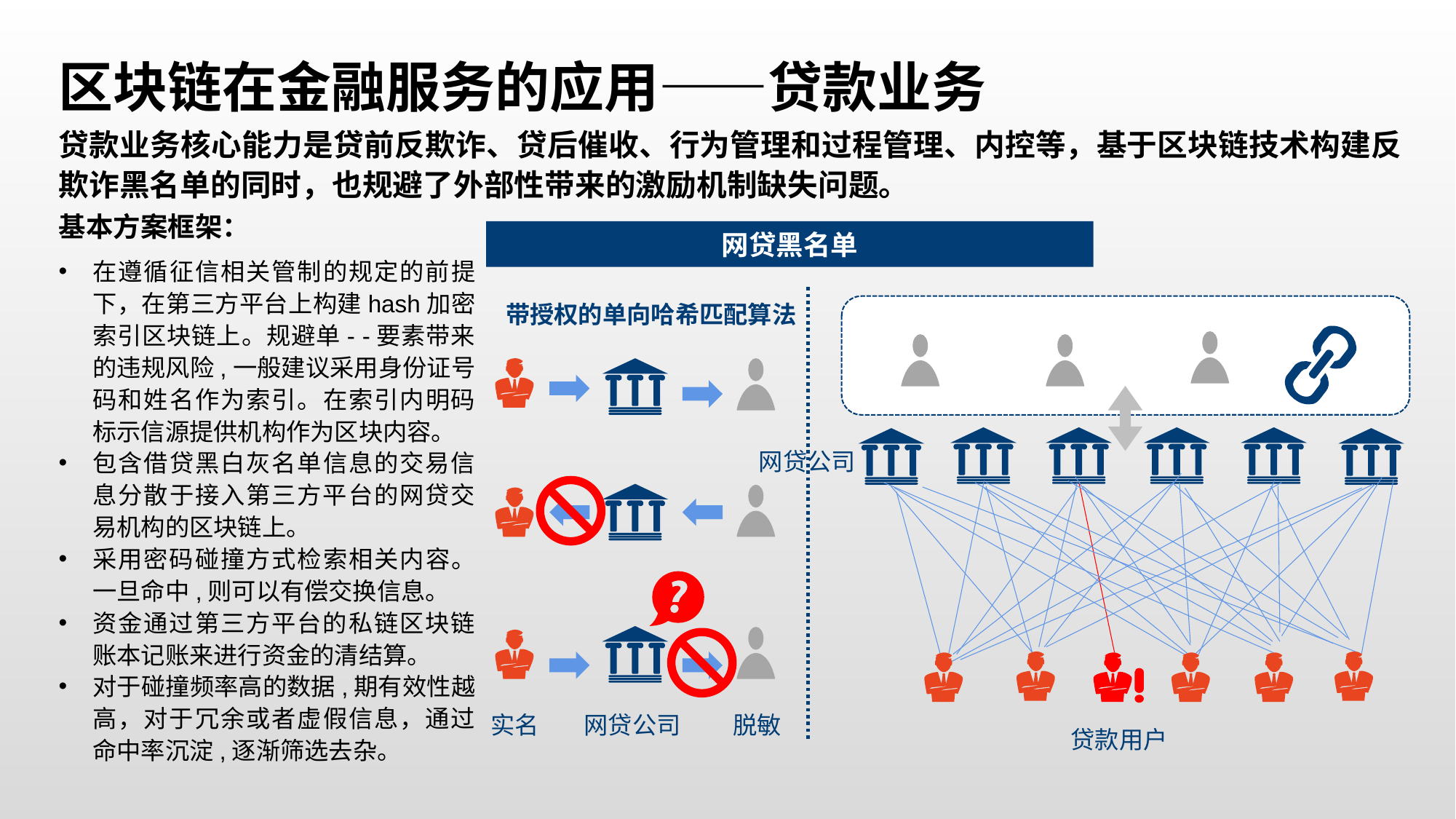

区块链在金融服务的应用——贷款业务
贷款业务核心能力是贷前反欺诈、贷后催收、行为管理和过程管理、内控等，基于区块链技术构建反欺诈黑名单的同时，也规避了外部性带来的激励机制缺失问题。
基本方案框架：
网贷黑名单
在遵循征信相关管制的规定的前提下，在第三方平台上构建hash加密索引区块链上。规避单- -要素带来的违规风险,一般建议采用身份证号码和姓名作为索引。在索引内明码标示信源提供机构作为区块内容。
包含借贷黑白灰名单信息的交易信息分散于接入第三方平台的网贷交易机构的区块链上。
采用密码碰撞方式检索相关内容。一旦命中,则可以有偿交换信息。
资金通过第三方平台的私链区块链账本记账来进行资金的清结算。
对于碰撞频率高的数据,期有效性越高，对于冗余或者虚假信息，通过命中率沉淀,逐渐筛选去杂。
带授权的单向哈希匹配算法

网贷公司

实名
网贷公司
脱敏
贷款用户